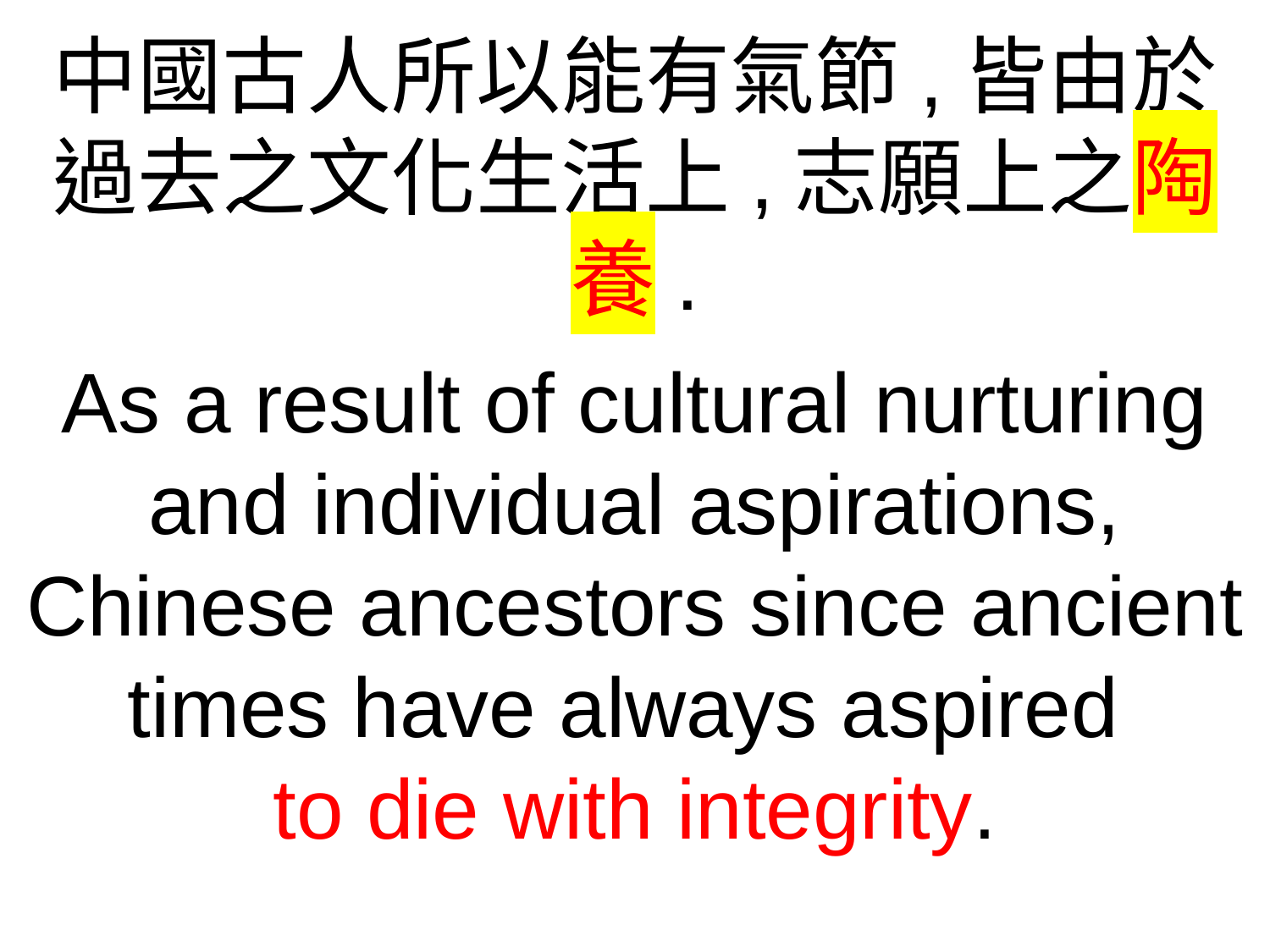

中國古人所以能有氣節,皆由於過去之文化生活上,志願上之陶養.
As a result of cultural nurturing and individual aspirations, Chinese ancestors since ancient times have always aspired
to die with integrity.